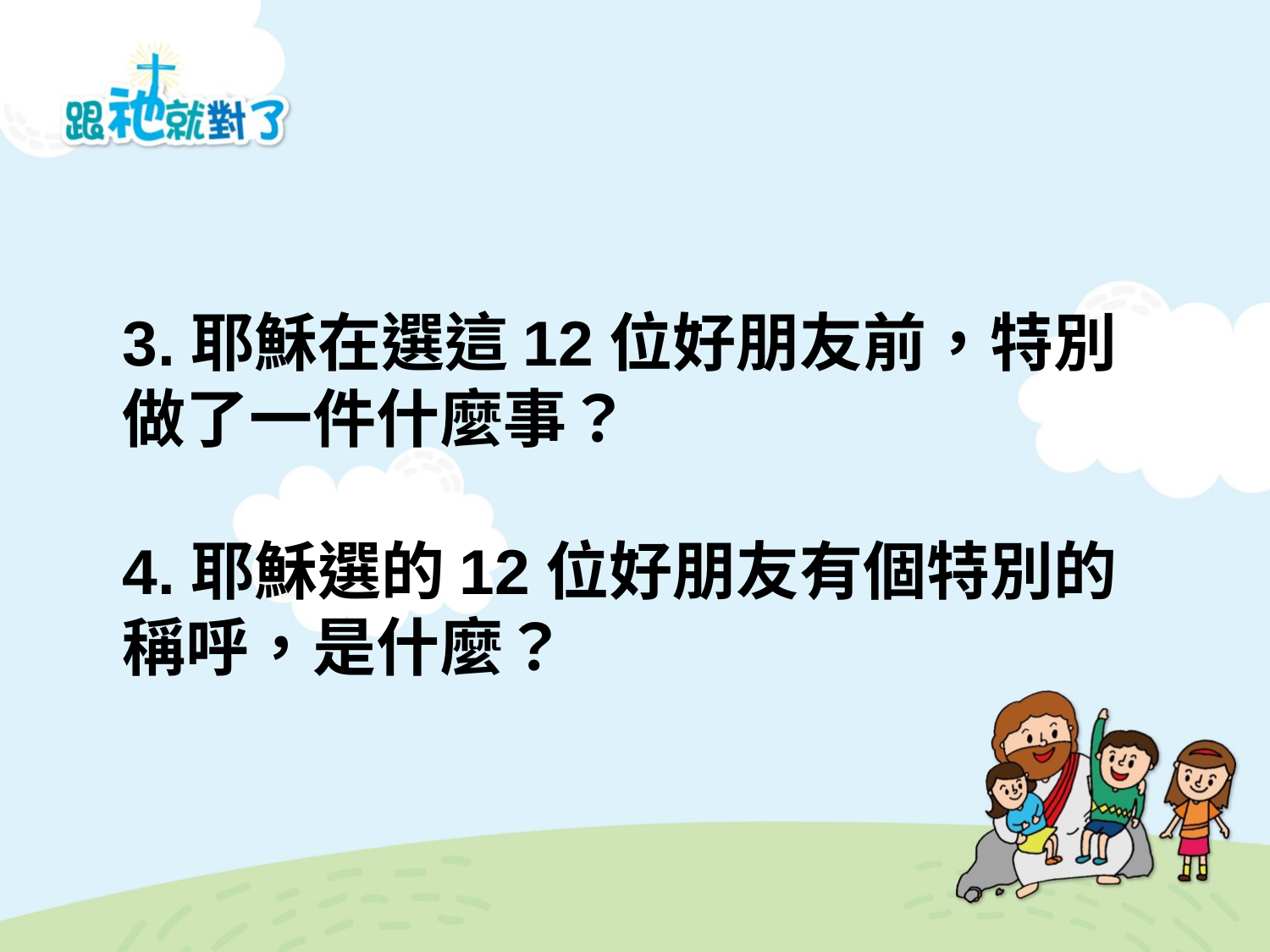

3.耶穌在選這12位好朋友前，特別做了一件什麼事？

4.耶穌選的12位好朋友有個特別的稱呼，是什麼？